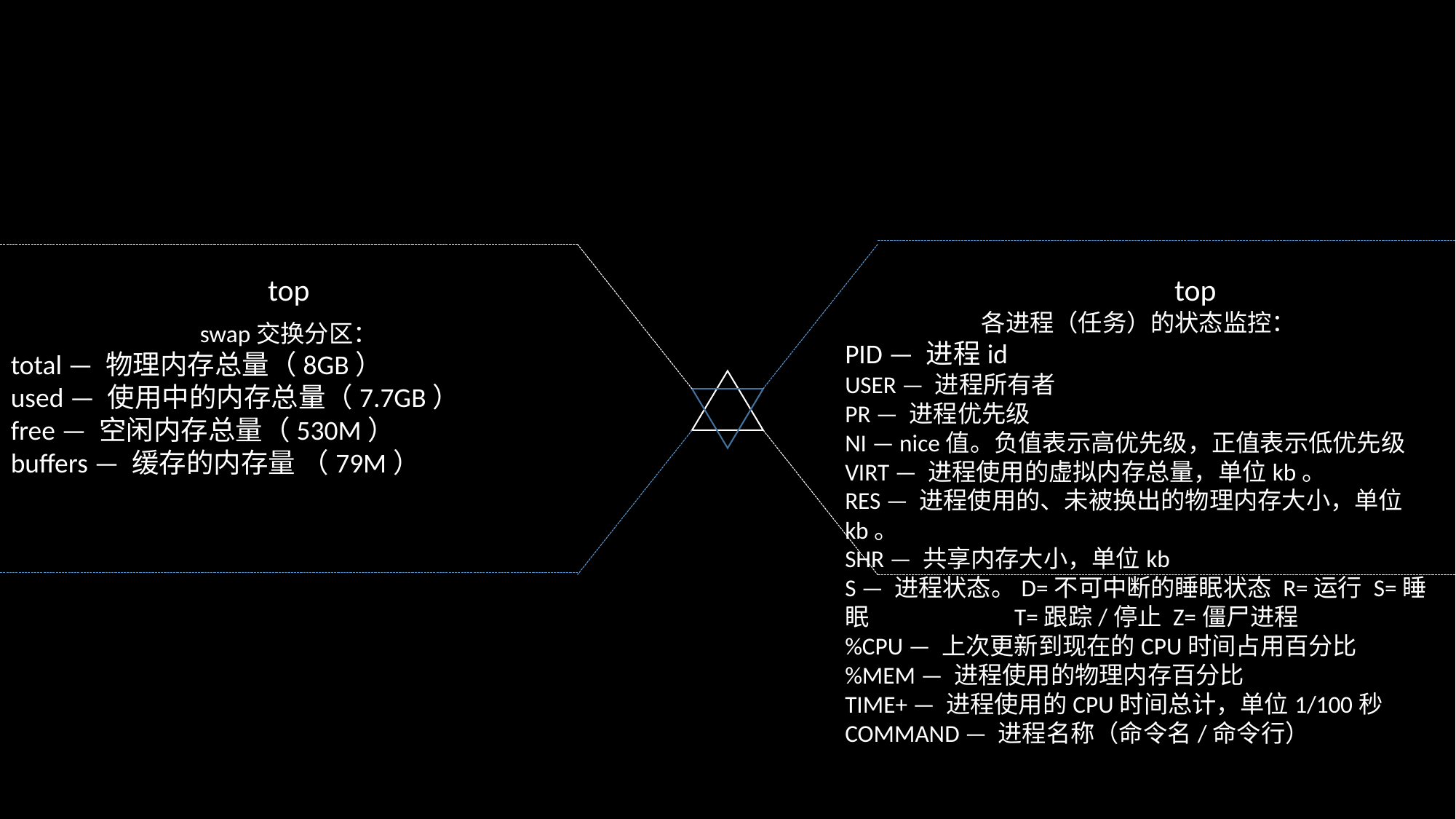

top
top
各进程（任务）的状态监控：
PID — 进程id
USER — 进程所有者
PR — 进程优先级
NI — nice值。负值表示高优先级，正值表示低优先级
VIRT — 进程使用的虚拟内存总量，单位kb。
RES — 进程使用的、未被换出的物理内存大小，单位kb。
SHR — 共享内存大小，单位kb
S — 进程状态。D=不可中断的睡眠状态 R=运行 S=睡眠 	          T=跟踪/停止 Z=僵尸进程
%CPU — 上次更新到现在的CPU时间占用百分比
%MEM — 进程使用的物理内存百分比
TIME+ — 进程使用的CPU时间总计，单位1/100秒
COMMAND — 进程名称（命令名/命令行）
swap交换分区：
total — 物理内存总量（8GB）
used — 使用中的内存总量（7.7GB）
free — 空闲内存总量（530M）
buffers — 缓存的内存量 （79M）